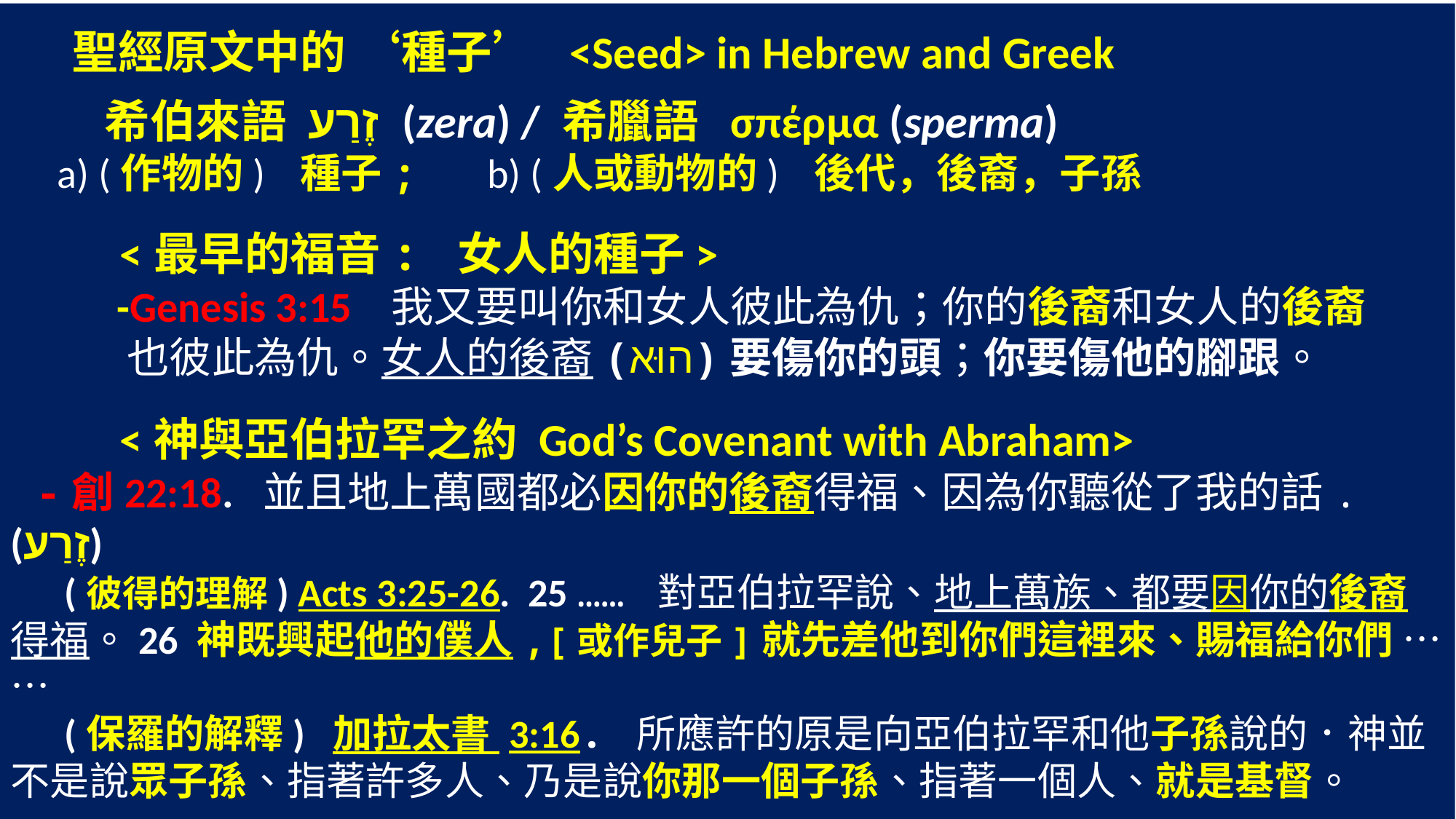

聖經原文中的 ‘種子’  <Seed> in Hebrew and Greek

        希伯來語 זֶרַע  (zera) / 希臘語  σπέρμα (sperma)
     a) (作物的) 種子;      b) (人或動物的) 後代，後裔，子孫

    <最早的福音: 女人的種子>
           -Genesis 3:15   我又要叫你和女人彼此為仇；你的後裔和女人的後裔
           也彼此為仇。女人的後裔(‎הוּא)要傷你的頭；你要傷他的腳跟。

    <神與亞伯拉罕之約 God’s Covenant with Abraham>
 -創22:18.  並且地上萬國都必因你的後裔得福、因為你聽從了我的話. (זֶרַע)
      (彼得的理解) Acts 3:25-26.  25 …… 對亞伯拉罕說、地上萬族、都要因你的後裔得福。26 神既興起他的僕人,[或作兒子]就先差他到你們這裡來、賜福給你們 ……
      (保羅的解釋)  加拉太書 3:16. 所應許的原是向亞伯拉罕和他子孫說的．神並不是說眾子孫、指著許多人、乃是說你那一個子孫、指著一個人、就是基督。